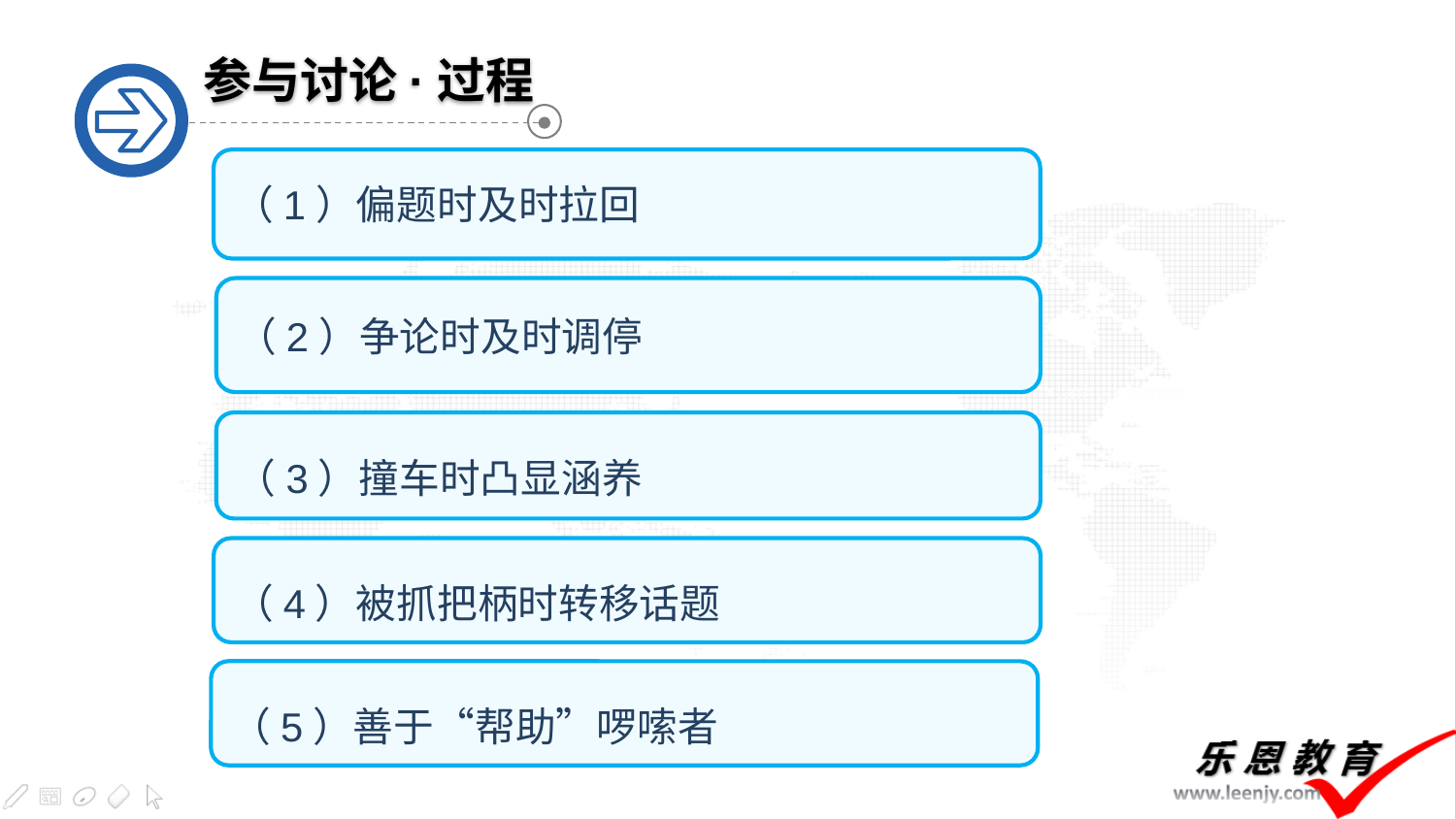

参与讨论·过程

（1）偏题时及时拉回
（2）争论时及时调停
（3）撞车时凸显涵养
（4）被抓把柄时转移话题
（5）善于“帮助”啰嗦者